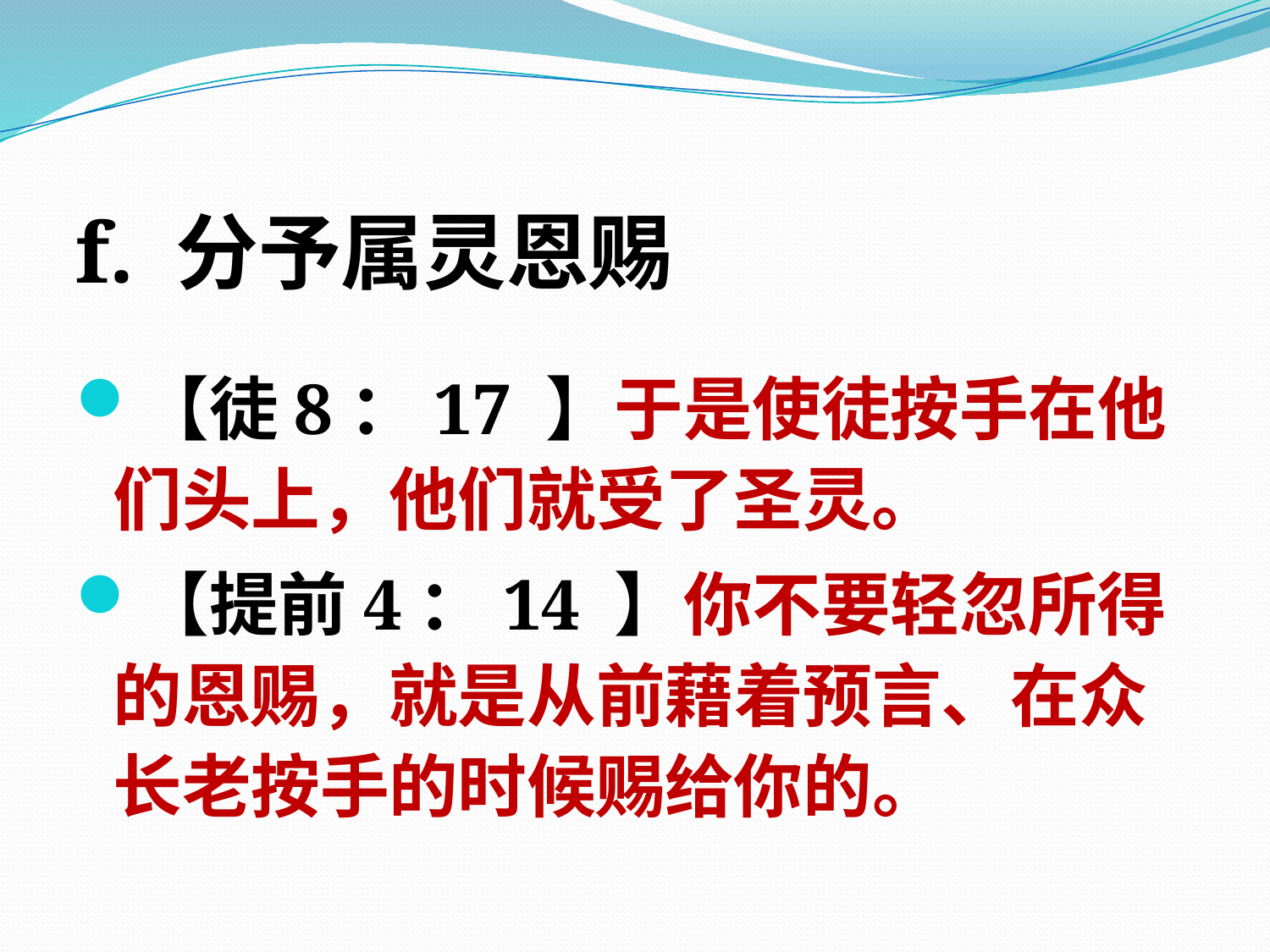

f. 分予属灵恩赐

【徒8：17 】于是使徒按手在他们头上，他们就受了圣灵。
【提前4：14 】你不要轻忽所得的恩赐，就是从前藉着预言、在众长老按手的时候赐给你的。

8